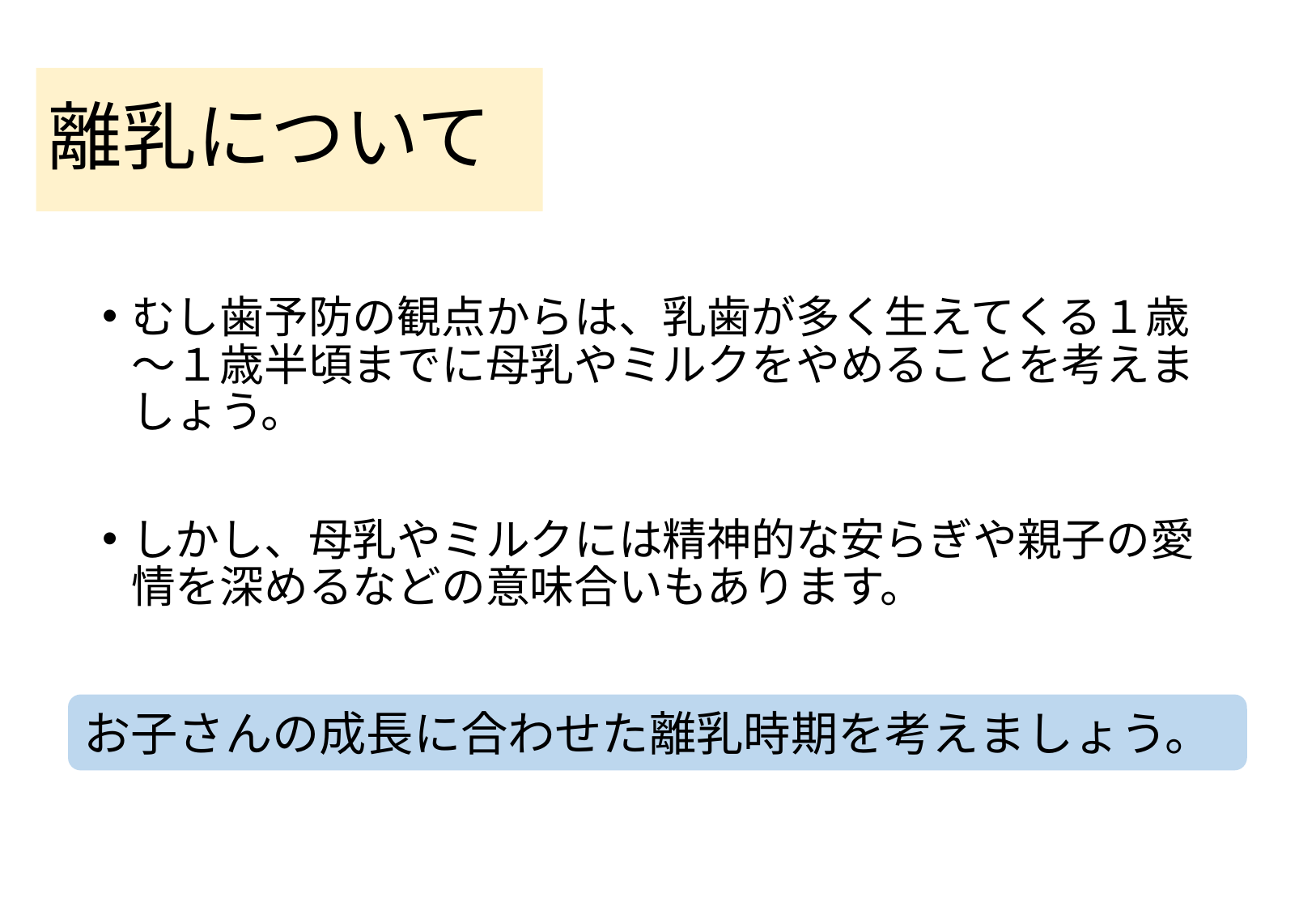

# 離乳について
むし歯予防の観点からは、乳歯が多く生えてくる１歳～１歳半頃までに母乳やミルクをやめることを考えましょう。

しかし、母乳やミルクには精神的な安らぎや親子の愛情を深めるなどの意味合いもあります。
お子さんの成長に合わせた離乳時期を考えましょう。